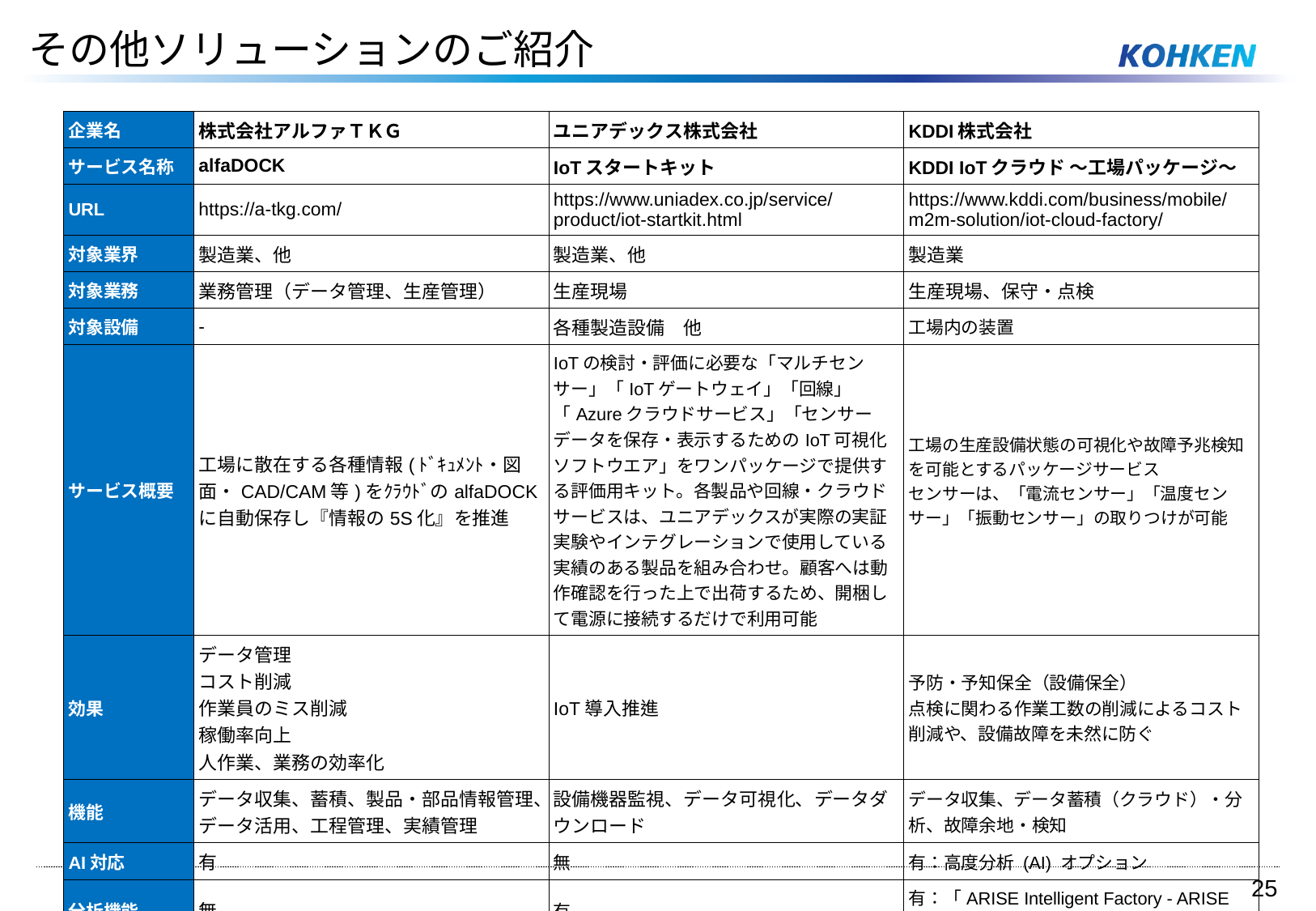

その他ソリューションのご紹介
| 企業名 | 株式会社アルファＴＫＧ | ユニアデックス株式会社 | KDDI株式会社 |
| --- | --- | --- | --- |
| サービス名称 | alfaDOCK | IoTスタートキット | KDDI IoTクラウド ～工場パッケージ～ |
| URL | https://a-tkg.com/ | https://www.uniadex.co.jp/service/product/iot-startkit.html | https://www.kddi.com/business/mobile/m2m-solution/iot-cloud-factory/ |
| 対象業界 | 製造業、他 | 製造業、他 | 製造業 |
| 対象業務 | 業務管理（データ管理、生産管理） | 生産現場 | 生産現場、保守・点検 |
| 対象設備 | - | 各種製造設備　他 | 工場内の装置 |
| サービス概要 | 工場に散在する各種情報(ﾄﾞｷｭﾒﾝﾄ・図面・CAD/CAM等)をｸﾗｳﾄﾞのalfaDOCKに自動保存し『情報の5S化』を推進 | IoTの検討・評価に必要な「マルチセンサー」「IoTゲートウェイ」「回線」「Azureクラウドサービス」「センサーデータを保存・表示するためのIoT可視化ソフトウエア」をワンパッケージで提供する評価用キット。各製品や回線・クラウドサービスは、ユニアデックスが実際の実証実験やインテグレーションで使用している実績のある製品を組み合わせ。顧客へは動作確認を行った上で出荷するため、開梱して電源に接続するだけで利用可能 | ⼯場の⽣産設備状態の可視化や故障予兆検知を可能とするパッケージサービス センサーは、「電流センサー」「温度センサー」「振動センサー」の取りつけが可能 |
| 効果 | データ管理 コスト削減 作業員のミス削減 稼働率向上 人作業、業務の効率化 | IoT導入推進 | 予防・予知保全（設備保全） 点検に関わる作業⼯数の削減によるコスト削減や、設備故障を未然に防ぐ |
| 機能 | データ収集、蓄積、製品・部品情報管理、データ活用、工程管理、実績管理 | 設備機器監視、データ可視化、データダウンロード | データ収集、データ蓄積（クラウド）・分析、故障余地・検知 |
| AI対応 | 有 | 無 | 有：高度分析 (AI) オプション |
| 分析機能 | 無 | 有 | 有：「ARISE Intelligent Factory - ARISE Predictive Maintenance」の分析エンジン |
| 費用感 | 初期費用300万円 ランニングコスト60万円 | 399,800円～（税別、保守別） | 19万円/月～ |